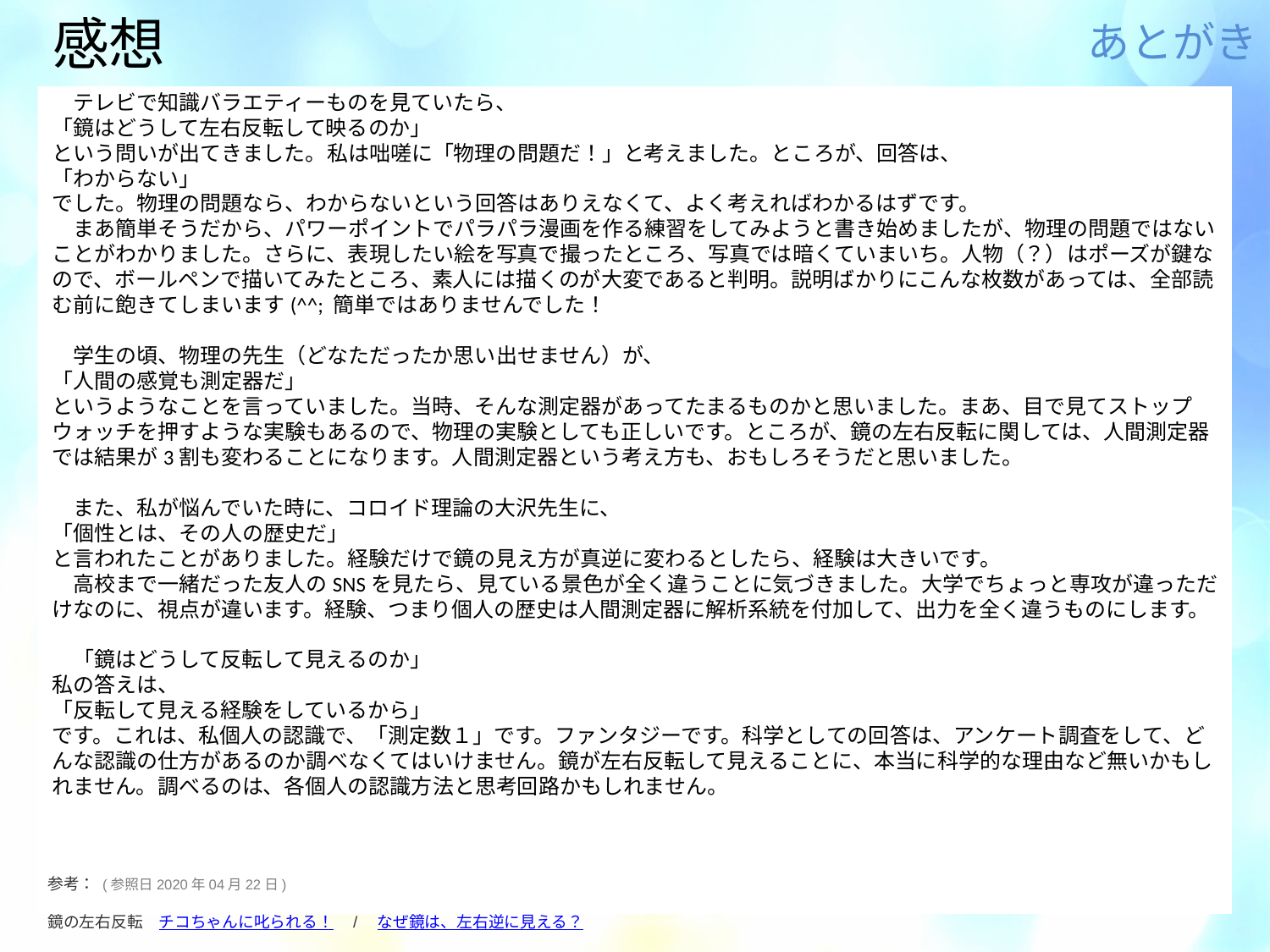

# 感想
あとがき
　テレビで知識バラエティーものを見ていたら、
「鏡はどうして左右反転して映るのか」
という問いが出てきました。私は咄嗟に「物理の問題だ！」と考えました。ところが、回答は、
「わからない」
でした。物理の問題なら、わからないという回答はありえなくて、よく考えればわかるはずです。
　まあ簡単そうだから、パワーポイントでパラパラ漫画を作る練習をしてみようと書き始めましたが、物理の問題ではないことがわかりました。さらに、表現したい絵を写真で撮ったところ、写真では暗くていまいち。人物（？）はポーズが鍵なので、ボールペンで描いてみたところ、素人には描くのが大変であると判明。説明ばかりにこんな枚数があっては、全部読む前に飽きてしまいます(^^; 簡単ではありませんでした！

　学生の頃、物理の先生（どなただったか思い出せません）が、
「人間の感覚も測定器だ」
というようなことを言っていました。当時、そんな測定器があってたまるものかと思いました。まあ、目で見てストップウォッチを押すような実験もあるので、物理の実験としても正しいです。ところが、鏡の左右反転に関しては、人間測定器では結果が3割も変わることになります。人間測定器という考え方も、おもしろそうだと思いました。

　また、私が悩んでいた時に、コロイド理論の大沢先生に、
「個性とは、その人の歴史だ」
と言われたことがありました。経験だけで鏡の見え方が真逆に変わるとしたら、経験は大きいです。
　高校まで一緒だった友人のSNSを見たら、見ている景色が全く違うことに気づきました。大学でちょっと専攻が違っただけなのに、視点が違います。経験、つまり個人の歴史は人間測定器に解析系統を付加して、出力を全く違うものにします。

　「鏡はどうして反転して見えるのか」
私の答えは、
「反転して見える経験をしているから」
です。これは、私個人の認識で、「測定数１」です。ファンタジーです。科学としての回答は、アンケート調査をして、どんな認識の仕方があるのか調べなくてはいけません。鏡が左右反転して見えることに、本当に科学的な理由など無いかもしれません。調べるのは、各個人の認識方法と思考回路かもしれません。

参考： (参照日2020年04月22日)
鏡の左右反転　チコちゃんに叱られる！　/　なぜ鏡は、左右逆に見える？